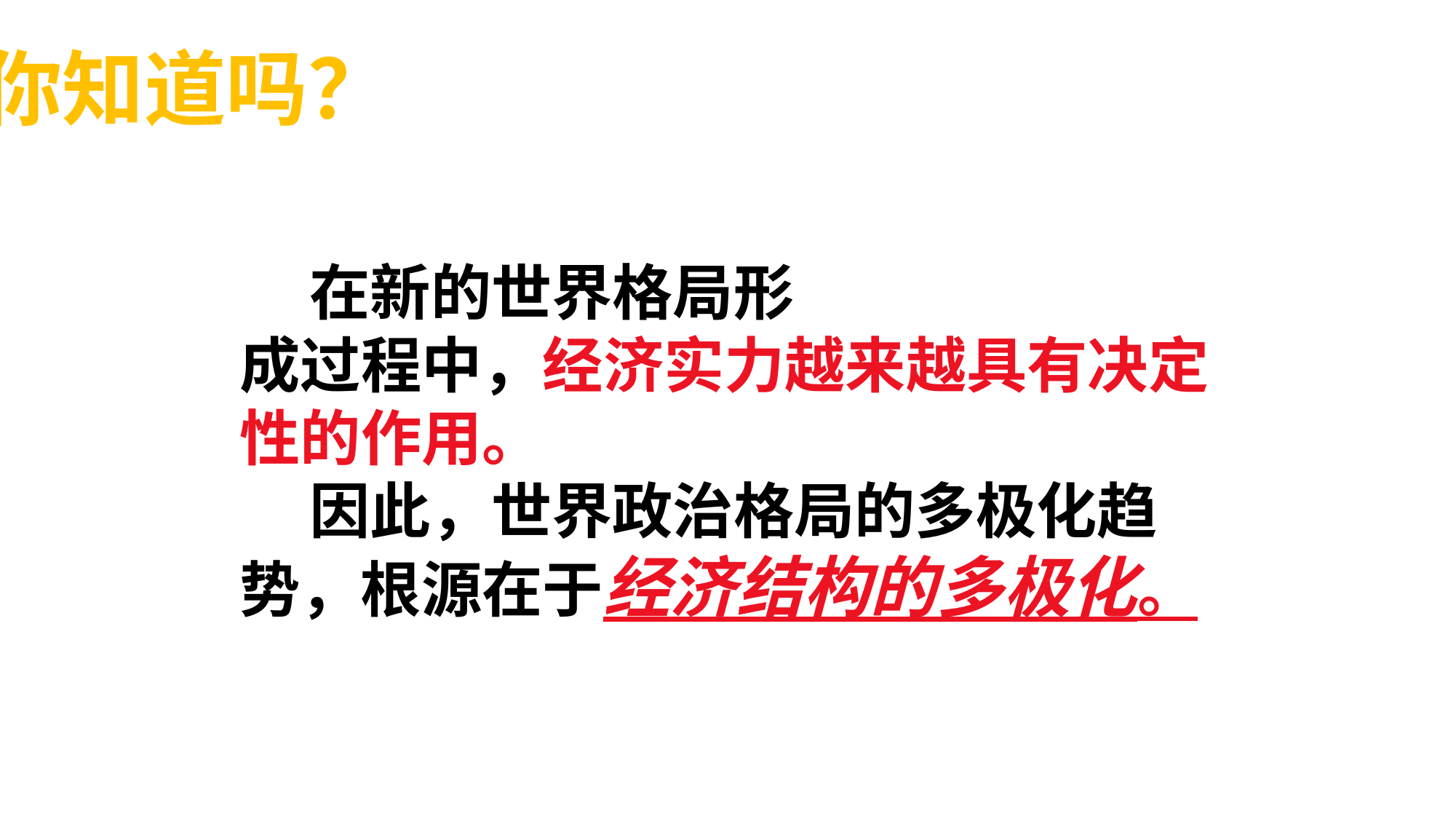

你知道吗？

    在新的世界格局形
成过程中，经济实力越来越具有决定性的作用。
    因此，世界政治格局的多极化趋势，根源在于经济结构的多极化。